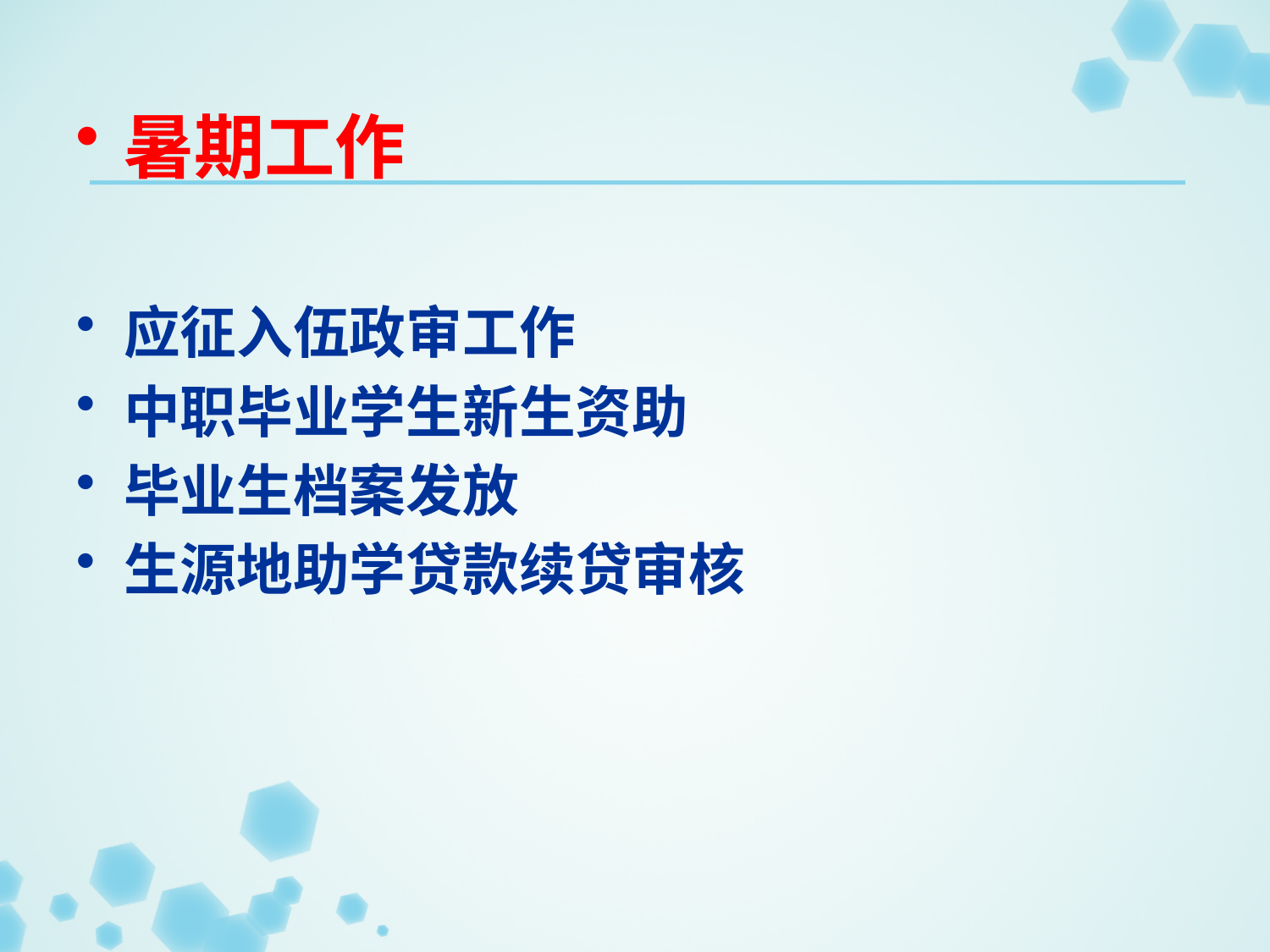

暑期工作

应征入伍政审工作
中职毕业学生新生资助
毕业生档案发放
生源地助学贷款续贷审核